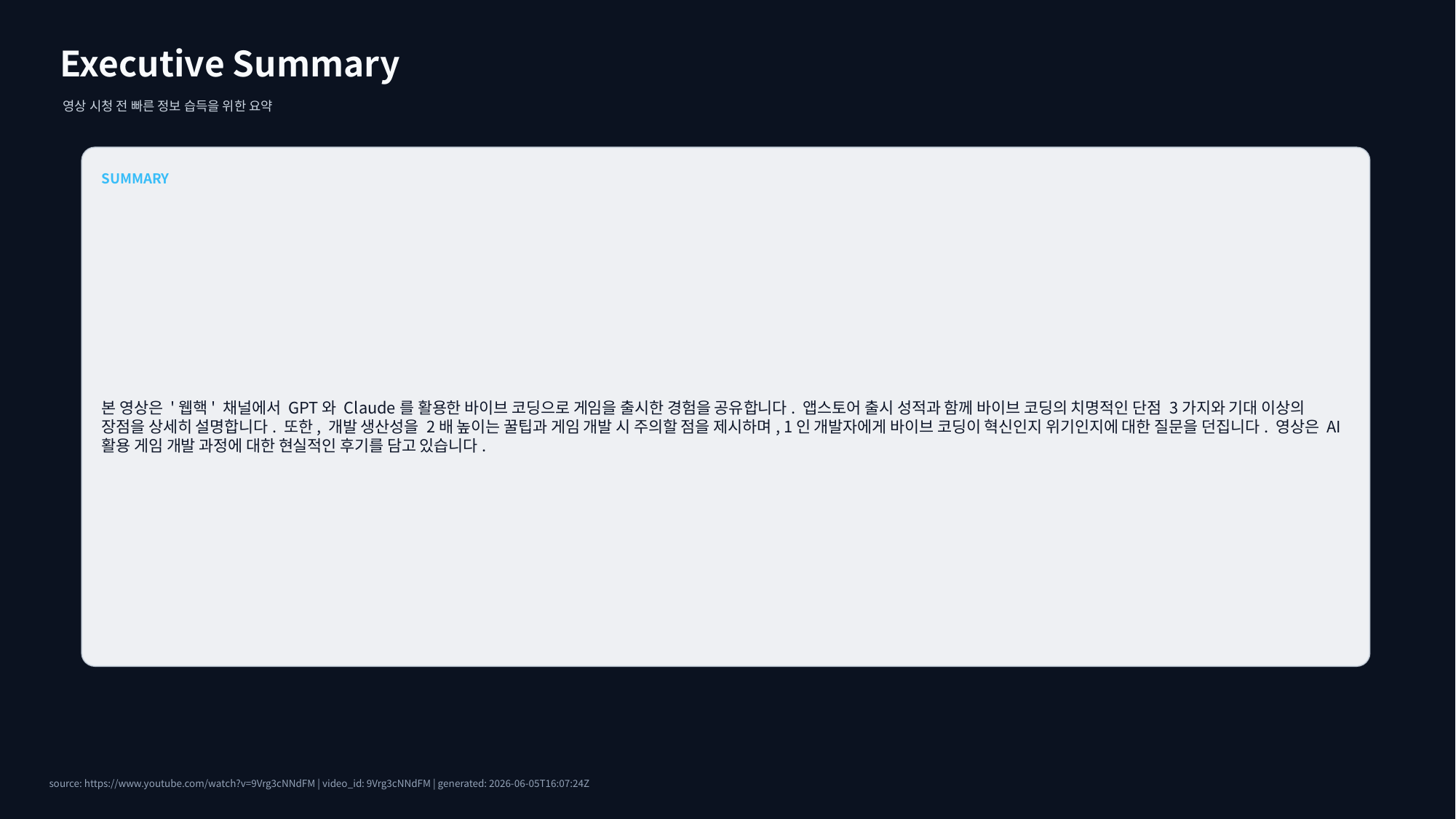

Executive Summary
영상 시청 전 빠른 정보 습득을 위한 요약

SUMMARY
본 영상은 '웹핵' 채널에서 GPT와 Claude를 활용한 바이브 코딩으로 게임을 출시한 경험을 공유합니다. 앱스토어 출시 성적과 함께 바이브 코딩의 치명적인 단점 3가지와 기대 이상의 장점을 상세히 설명합니다. 또한, 개발 생산성을 2배 높이는 꿀팁과 게임 개발 시 주의할 점을 제시하며, 1인 개발자에게 바이브 코딩이 혁신인지 위기인지에 대한 질문을 던집니다. 영상은 AI 활용 게임 개발 과정에 대한 현실적인 후기를 담고 있습니다.
source: https://www.youtube.com/watch?v=9Vrg3cNNdFM | video_id: 9Vrg3cNNdFM | generated: 2026-06-05T16:07:24Z